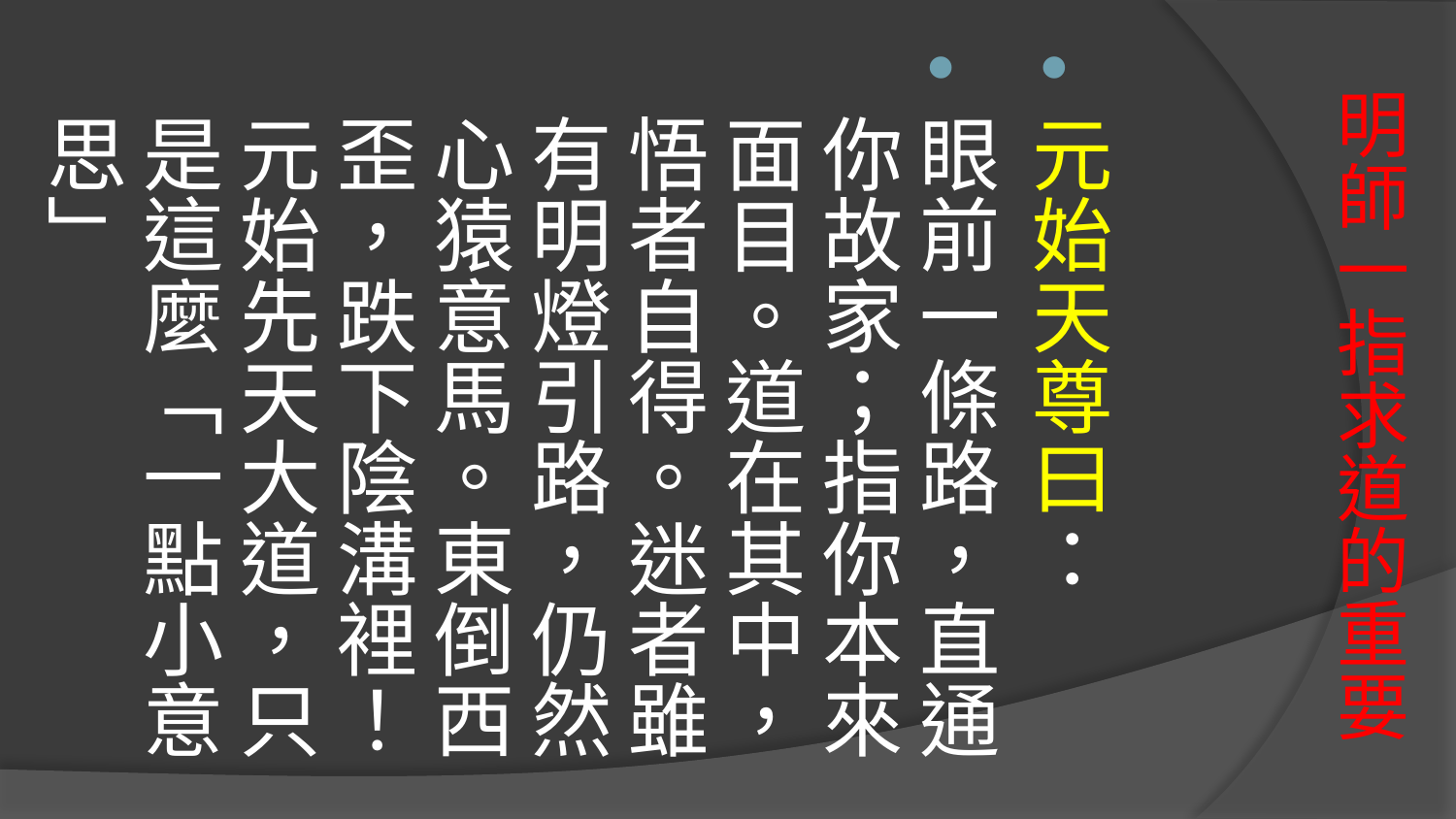

元始天尊曰：
眼前一條路，直通你故家；指你本來面目。道在其中，悟者自得。迷者雖有明燈引路，仍然心猿意馬。東倒西歪，跌下陰溝裡！元始先天大道，只是這麼「一點小意思」
# 明師一指求道的重要